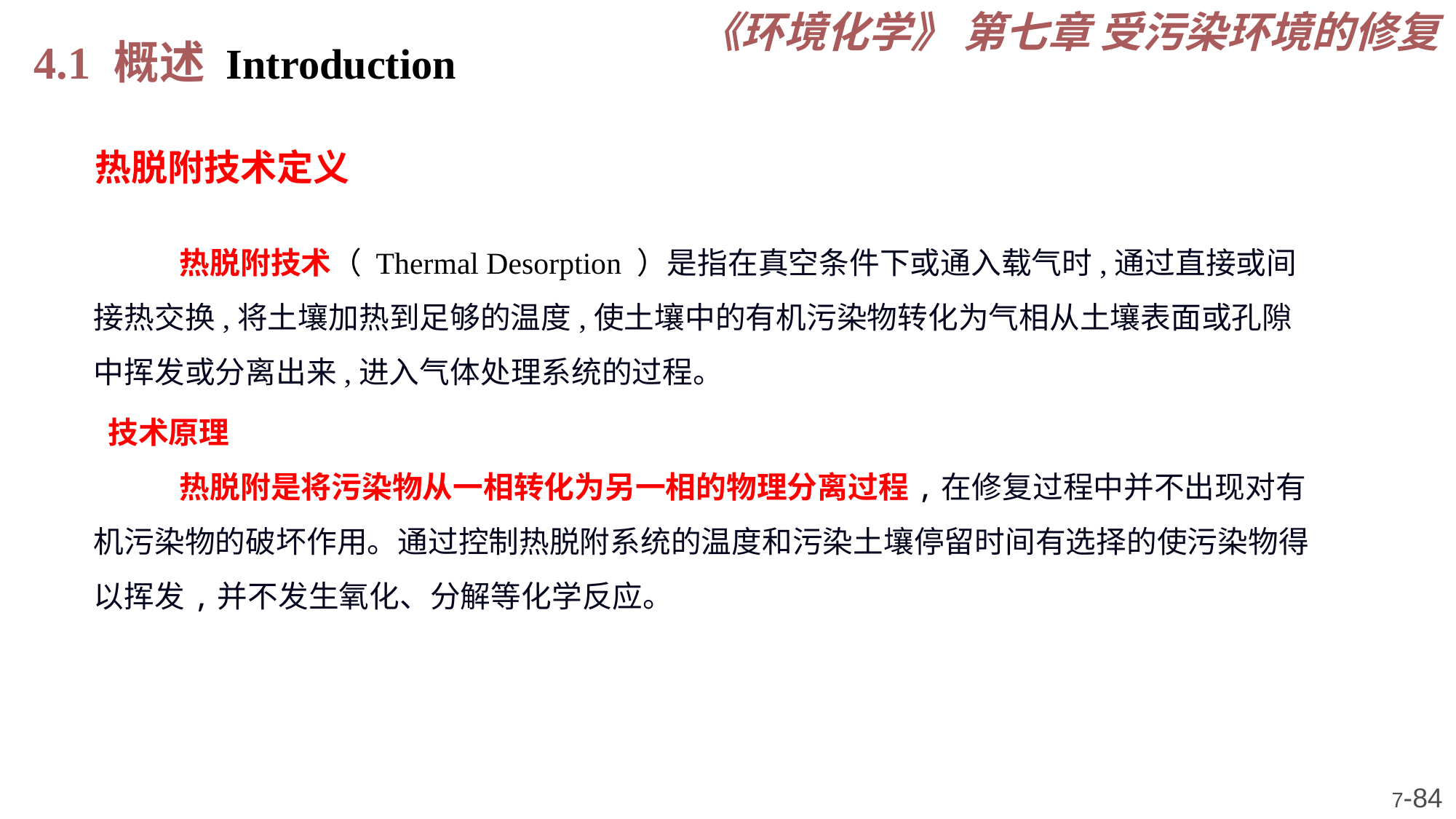

《环境化学》 第七章 受污染环境的修复
4.1 概述 Introduction
热脱附技术定义
热脱附技术（ Thermal Desorption ）是指在真空条件下或通入载气时,通过直接或间接热交换,将土壤加热到足够的温度,使土壤中的有机污染物转化为气相从土壤表面或孔隙中挥发或分离出来,进入气体处理系统的过程。
 技术原理
热脱附是将污染物从一相转化为另一相的物理分离过程,在修复过程中并不出现对有机污染物的破坏作用。通过控制热脱附系统的温度和污染土壤停留时间有选择的使污染物得以挥发,并不发生氧化、分解等化学反应。

7-84